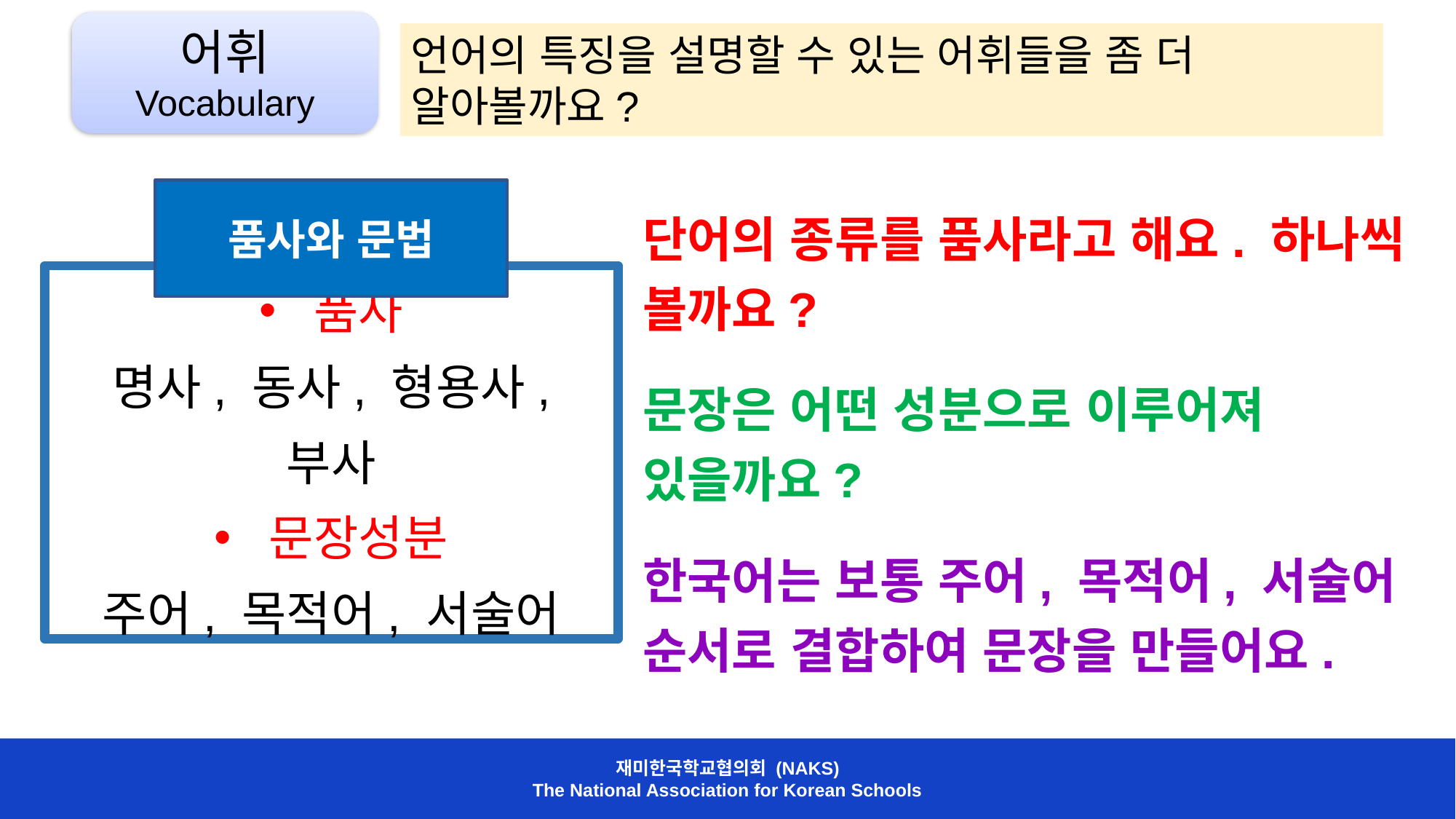

어휘 Vocabulary
언어의 특징을 설명할 수 있는 어휘들을 좀 더 알아볼까요?
품사와 문법
품사
명사, 동사, 형용사, 부사
문장성분
주어, 목적어, 서술어
단어의 종류를 품사라고 해요. 하나씩 볼까요?
문장은 어떤 성분으로 이루어져 있을까요?
한국어는 보통 주어, 목적어, 서술어 순서로 결합하여 문장을 만들어요.
재미한국학교협의회 (NAKS)
The National Association for Korean Schools